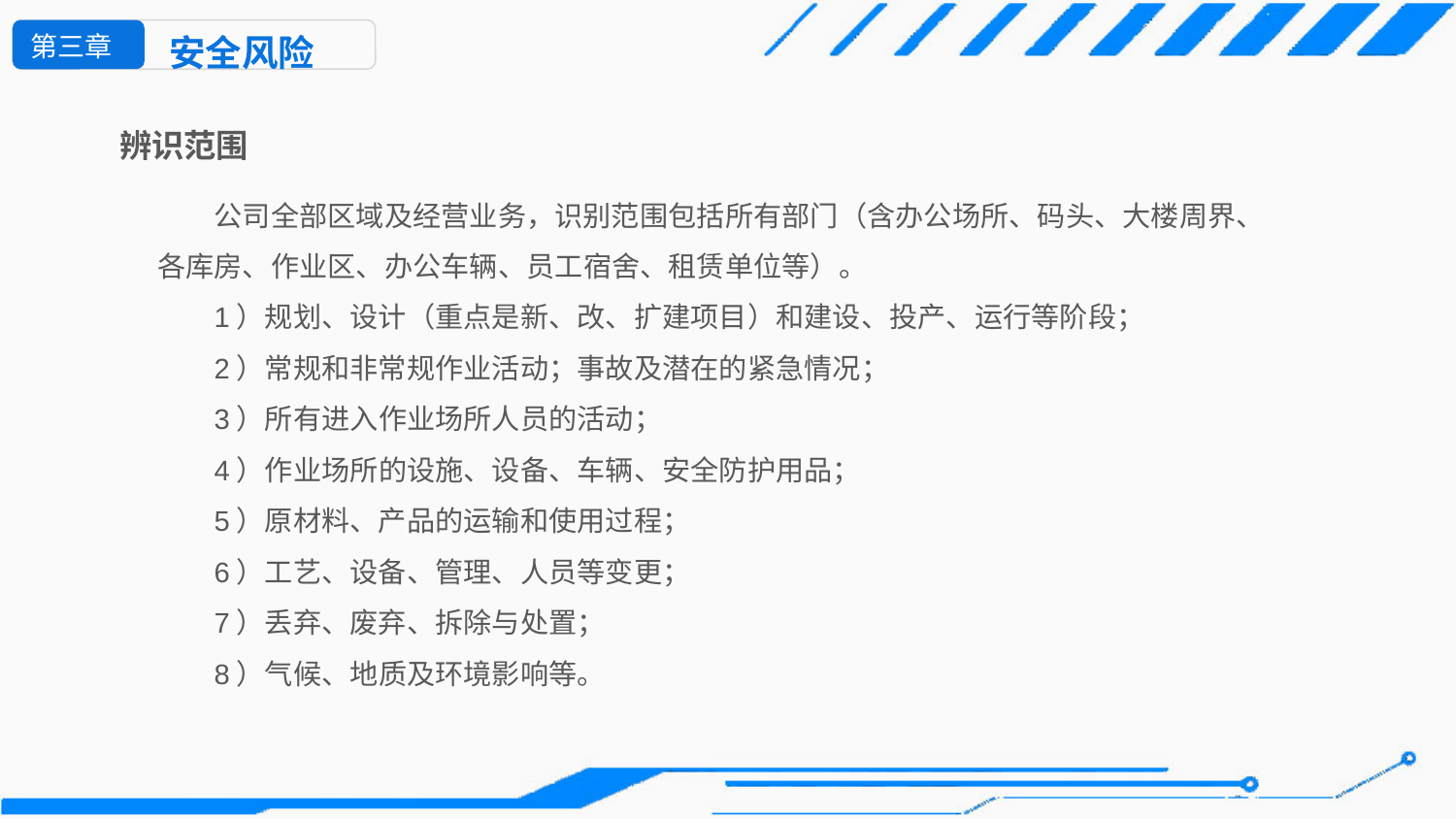

第三章
安全风险
辨识范围
公司全部区域及经营业务，识别范围包括所有部门（含办公场所、码头、大楼周界、各库房、作业区、办公车辆、员工宿舍、租赁单位等）。
1）规划、设计（重点是新、改、扩建项目）和建设、投产、运行等阶段；
2）常规和非常规作业活动；事故及潜在的紧急情况；
3）所有进入作业场所人员的活动；
4）作业场所的设施、设备、车辆、安全防护用品；
5）原材料、产品的运输和使用过程；
6）工艺、设备、管理、人员等变更；
7）丢弃、废弃、拆除与处置；
8）气候、地质及环境影响等。